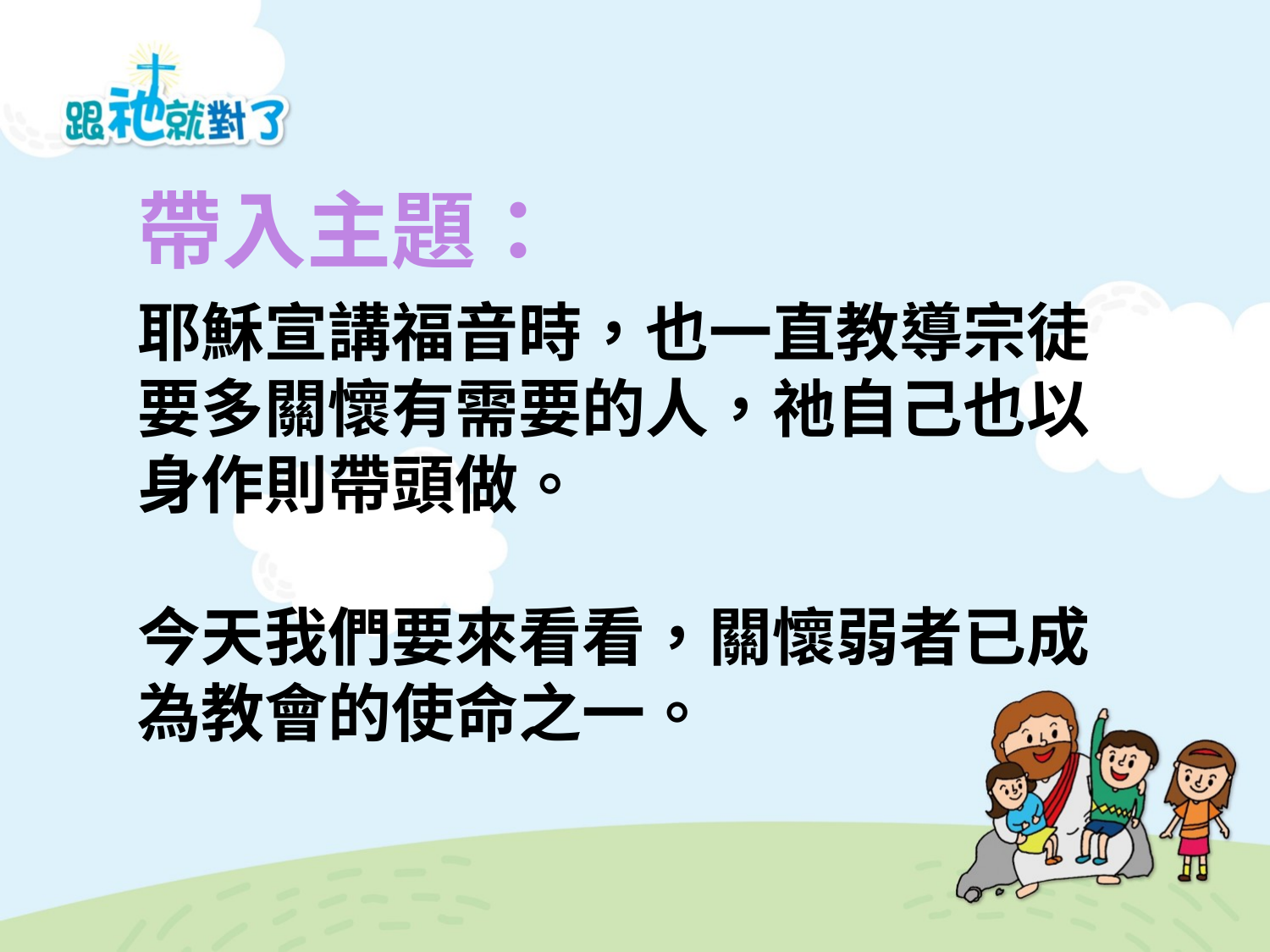

帶入主題：
耶穌宣講福音時，也一直教導宗徒要多關懷有需要的人，祂自己也以身作則帶頭做。

今天我們要來看看，關懷弱者已成為教會的使命之一。